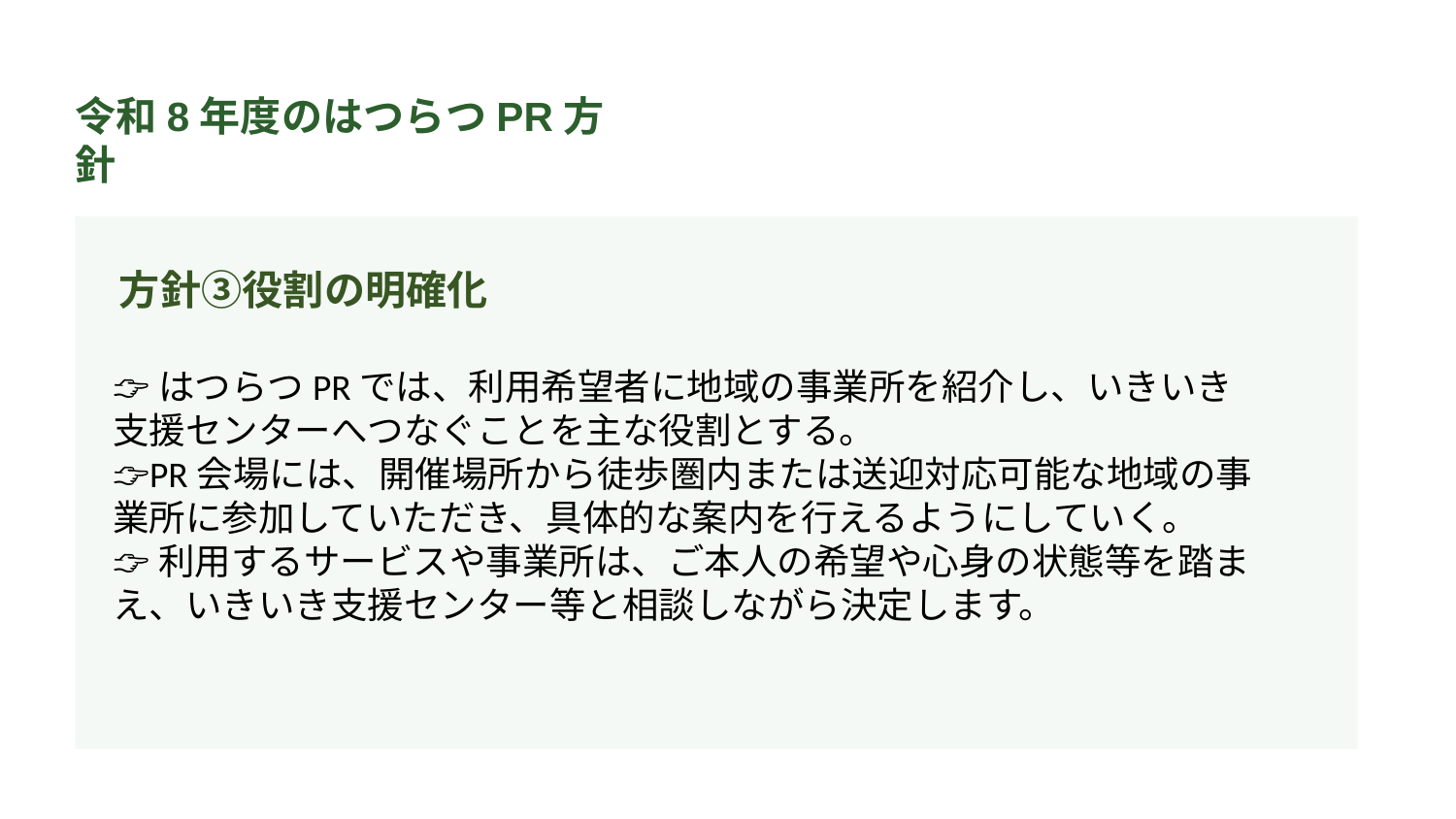

令和8年度のはつらつPR方針

方針③役割の明確化
👉はつらつPRでは、利用希望者に地域の事業所を紹介し、いきいき支援センターへつなぐことを主な役割とする。
👉PR会場には、開催場所から徒歩圏内または送迎対応可能な地域の事業所に参加していただき、具体的な案内を行えるようにしていく。
👉利用するサービスや事業所は、ご本人の希望や心身の状態等を踏まえ、いきいき支援センター等と相談しながら決定します。